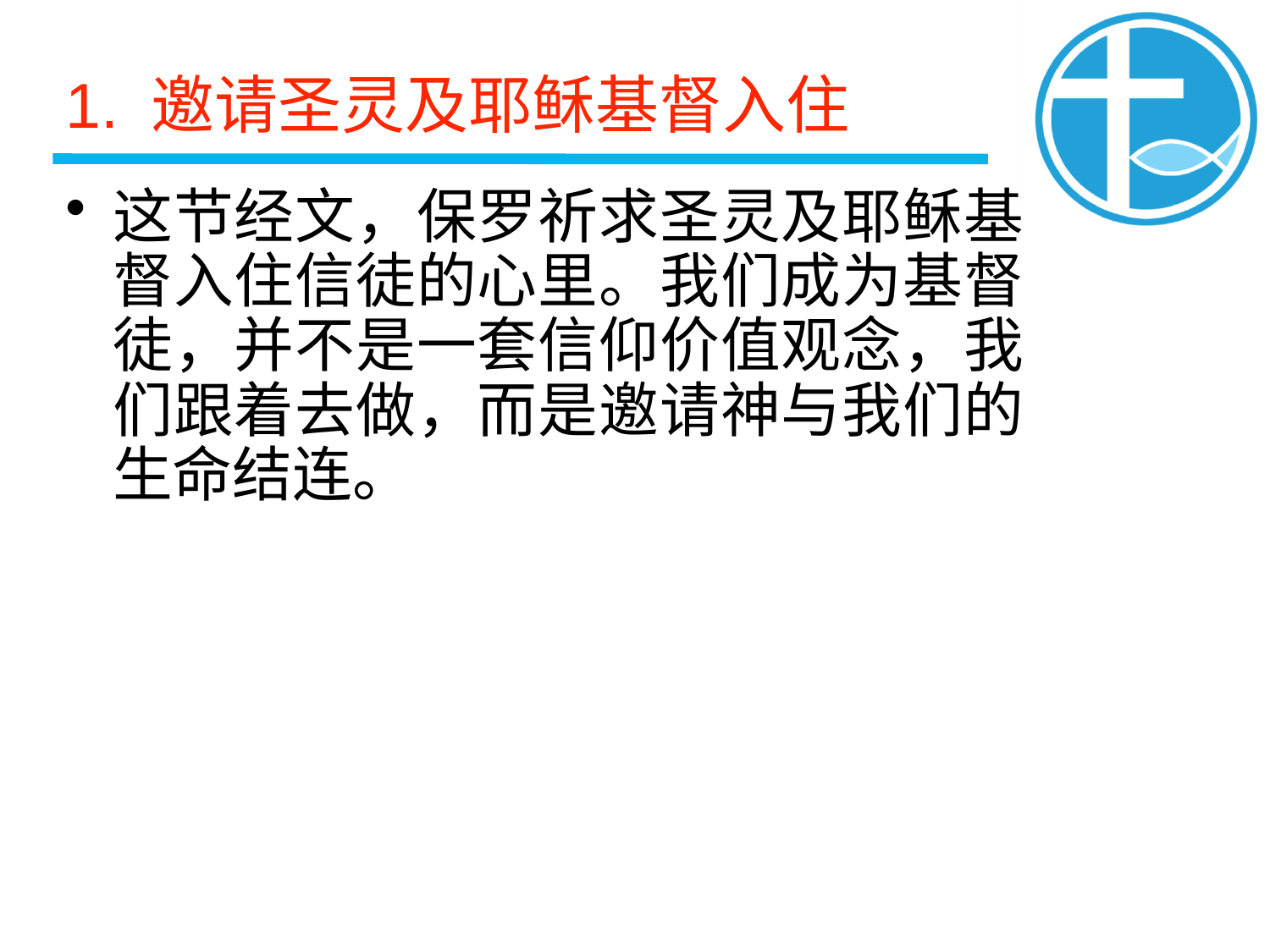

1. 邀请圣灵及耶稣基督入住
这节经文，保罗祈求圣灵及耶稣基督入住信徒的心里。我们成为基督徒，并不是一套信仰价值观念，我们跟着去做，而是邀请神与我们的生命结连。